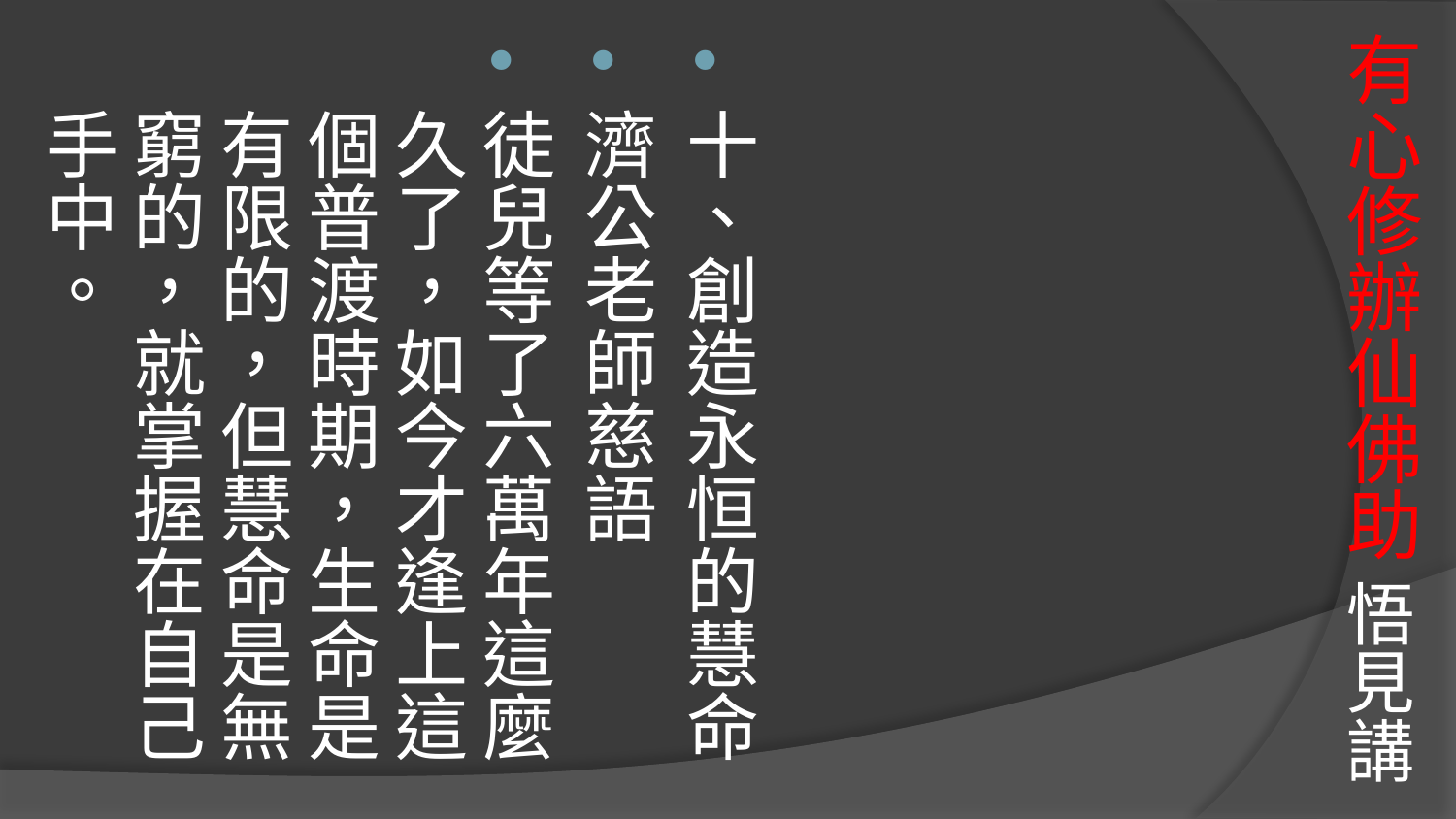

# 有心修辦仙佛助 悟見講
十、創造永恒的慧命
濟公老師慈語
徒兒等了六萬年這麼久了，如今才逢上這個普渡時期，生命是有限的，但慧命是無窮的，就掌握在自己手中。